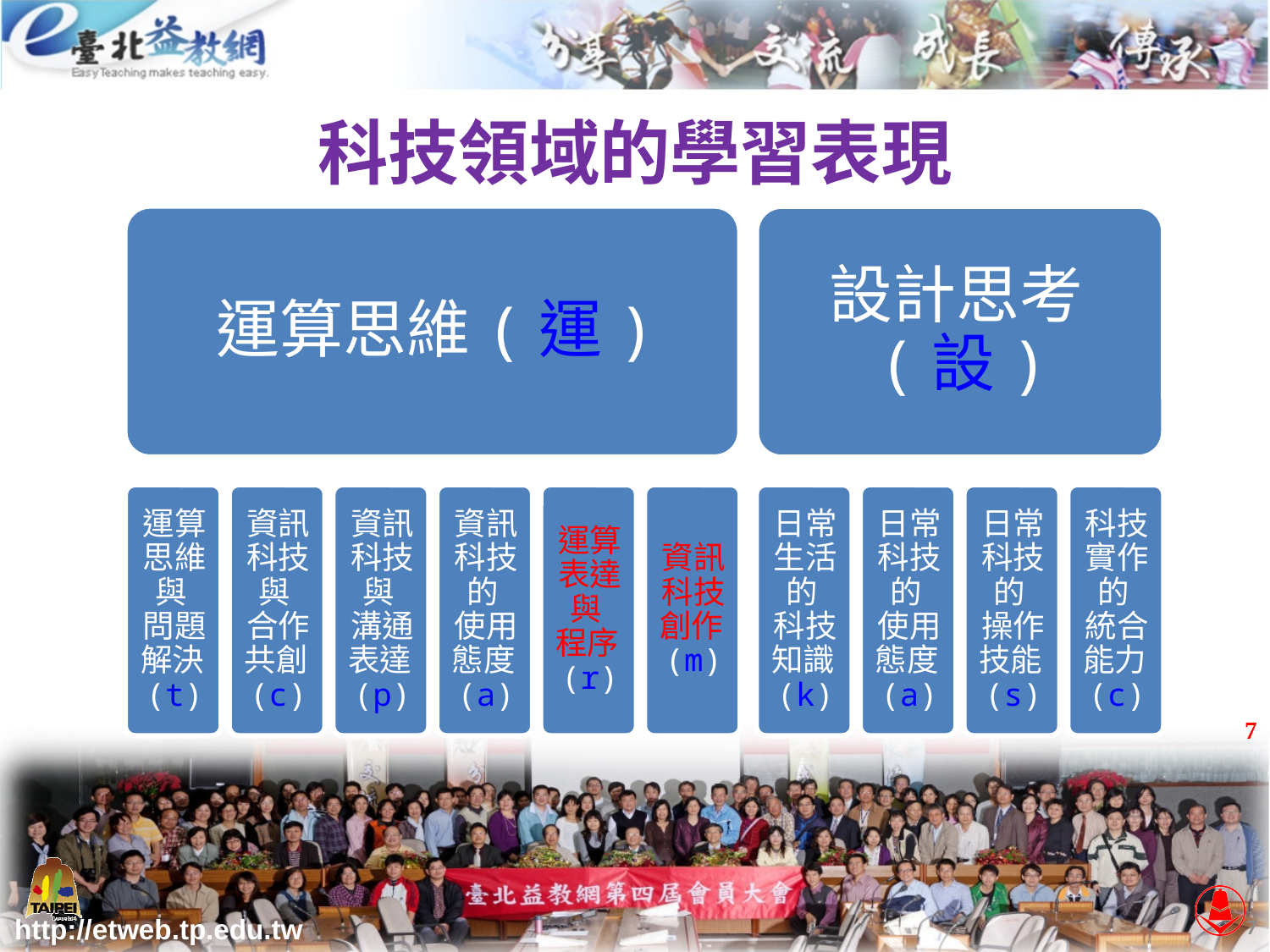

# 科技領域的學習表現
運算思維(運)
運算思維與  問題解決(t)
資訊科技與  合作共創(c)
資訊科技與  溝通表達(p)
資訊科技的  使用態度(a)
運算表達與  程序(r)
資訊科技創作(m)
設計思考(設)
日常生活的  科技知識(k)
日常科技的  使用態度(a)
日常科技的  操作技能(s)
科技實作的  統合能力(c)
7
7